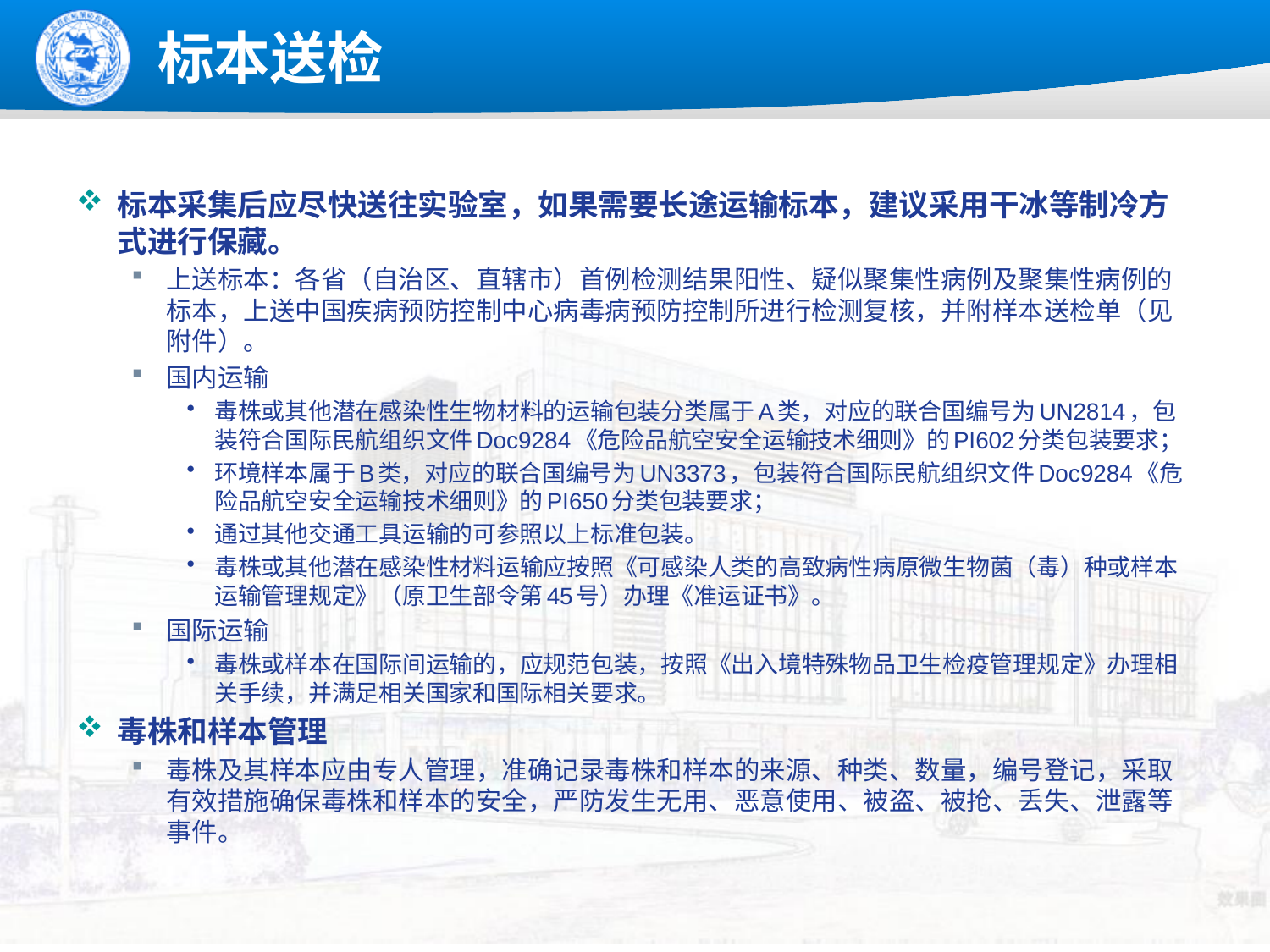

# 标本送检
标本采集后应尽快送往实验室，如果需要长途运输标本，建议采用干冰等制冷方式进行保藏。
上送标本：各省（自治区、直辖市）首例检测结果阳性、疑似聚集性病例及聚集性病例的标本，上送中国疾病预防控制中心病毒病预防控制所进行检测复核，并附样本送检单（见附件）。
国内运输
毒株或其他潜在感染性生物材料的运输包装分类属于A类，对应的联合国编号为UN2814，包装符合国际民航组织文件Doc9284《危险品航空安全运输技术细则》的PI602分类包装要求；
环境样本属于B类，对应的联合国编号为UN3373，包装符合国际民航组织文件Doc9284《危险品航空安全运输技术细则》的PI650分类包装要求；
通过其他交通工具运输的可参照以上标准包装。
毒株或其他潜在感染性材料运输应按照《可感染人类的高致病性病原微生物菌（毒）种或样本运输管理规定》（原卫生部令第45号）办理《准运证书》。
国际运输
毒株或样本在国际间运输的，应规范包装，按照《出入境特殊物品卫生检疫管理规定》办理相关手续，并满足相关国家和国际相关要求。
毒株和样本管理
毒株及其样本应由专人管理，准确记录毒株和样本的来源、种类、数量，编号登记，采取有效措施确保毒株和样本的安全，严防发生无用、恶意使用、被盗、被抢、丢失、泄露等事件。